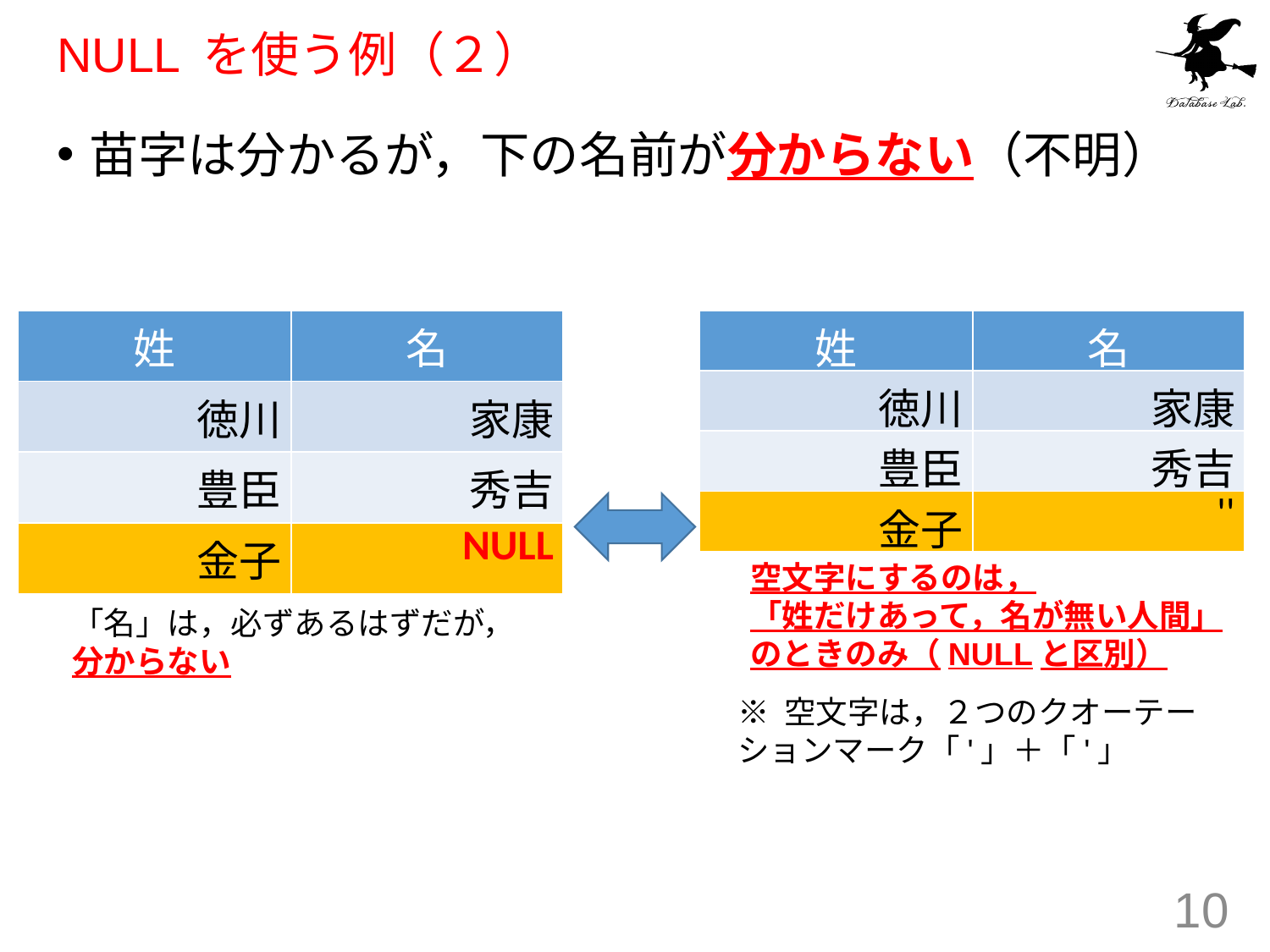

# NULL を使う例（２）
苗字は分かるが，下の名前が分からない（不明）
| 姓 | 名 |
| --- | --- |
| 徳川 | 家康 |
| 豊臣 | 秀吉 |
| 金子 | NULL |
| 姓 | 名 |
| --- | --- |
| 徳川 | 家康 |
| 豊臣 | 秀吉 |
| 金子 | '' |

空文字にするのは，
「姓だけあって，名が無い人間」
のときのみ（NULLと区別）
「名」は，必ずあるはずだが，
分からない
※ 空文字は，２つのクオーテー
ションマーク「'」＋「'」
10